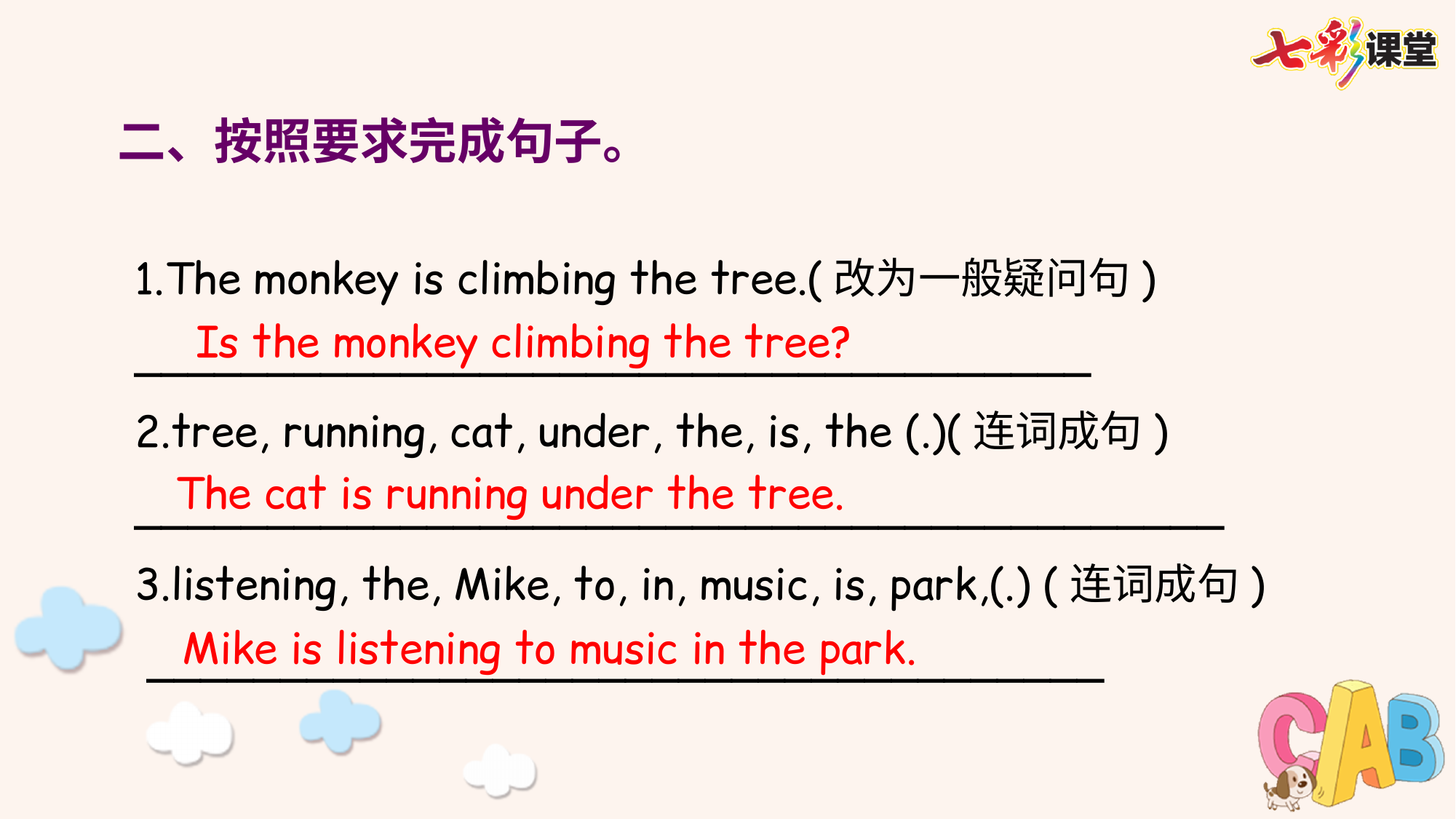

二、按照要求完成句子。
1.The monkey is climbing the tree.(改为一般疑问句)
____________________________________
2.tree, running, cat, under, the, is, the (.)(连词成句)
_________________________________________
3.listening, the, Mike, to, in, music, is, park,(.) (连词成句)
 ____________________________________
Is the monkey climbing the tree?
The cat is running under the tree.
Mike is listening to music in the park.